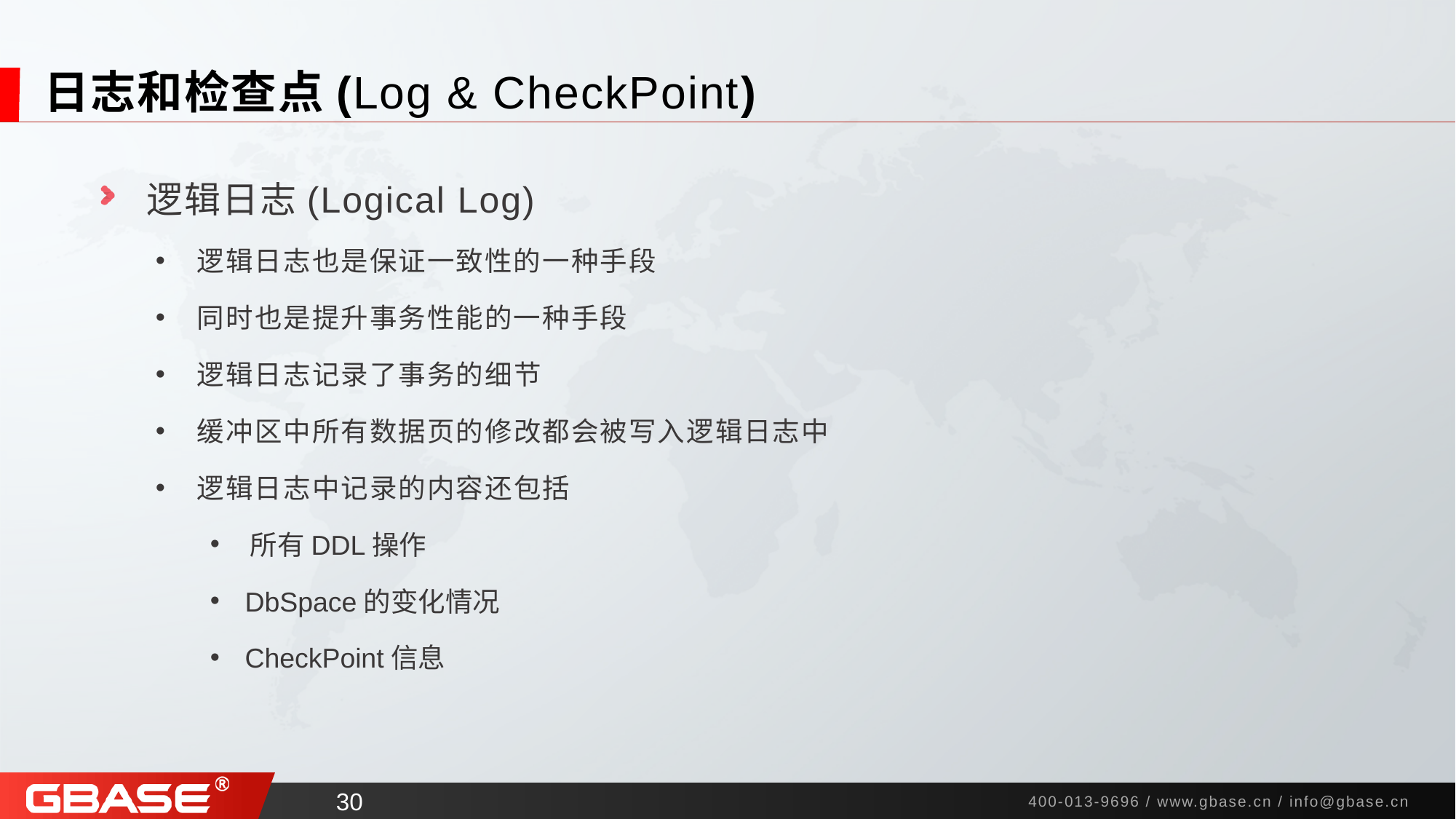

# 日志和检查点(Log & CheckPoint)
 逻辑日志(Logical Log)
 逻辑日志也是保证一致性的一种手段
 同时也是提升事务性能的一种手段
 逻辑日志记录了事务的细节
 缓冲区中所有数据页的修改都会被写入逻辑日志中
 逻辑日志中记录的内容还包括
 所有DDL操作
 DbSpace的变化情况
 CheckPoint信息